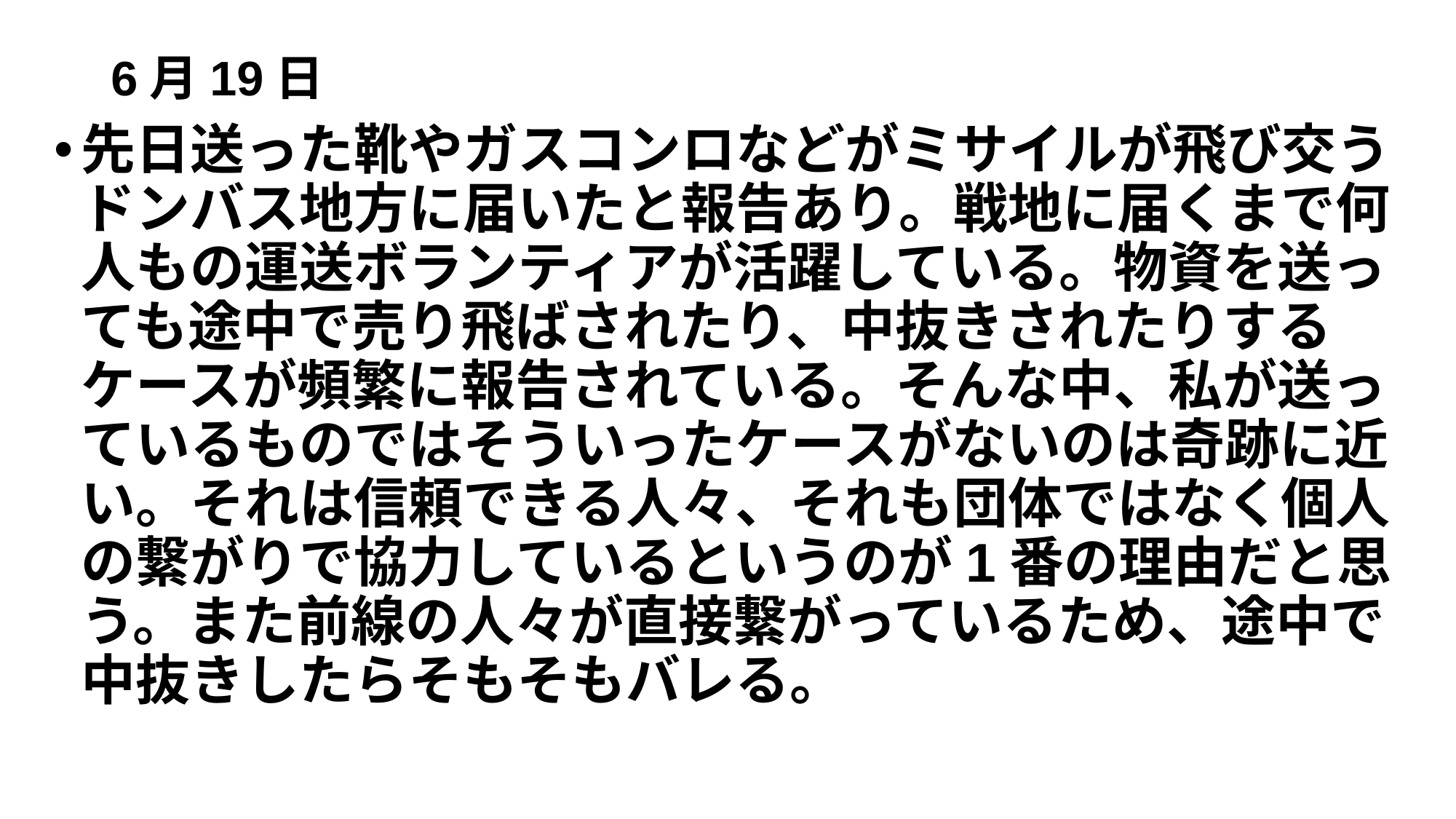

# 6月19日
先日送った靴やガスコンロなどがミサイルが飛び交うドンバス地方に届いたと報告あり。戦地に届くまで何人もの運送ボランティアが活躍している。物資を送っても途中で売り飛ばされたり、中抜きされたりするケースが頻繁に報告されている。そんな中、私が送っているものではそういったケースがないのは奇跡に近い。それは信頼できる人々、それも団体ではなく個人の繋がりで協力しているというのが1番の理由だと思う。また前線の人々が直接繋がっているため、途中で中抜きしたらそもそもバレる。